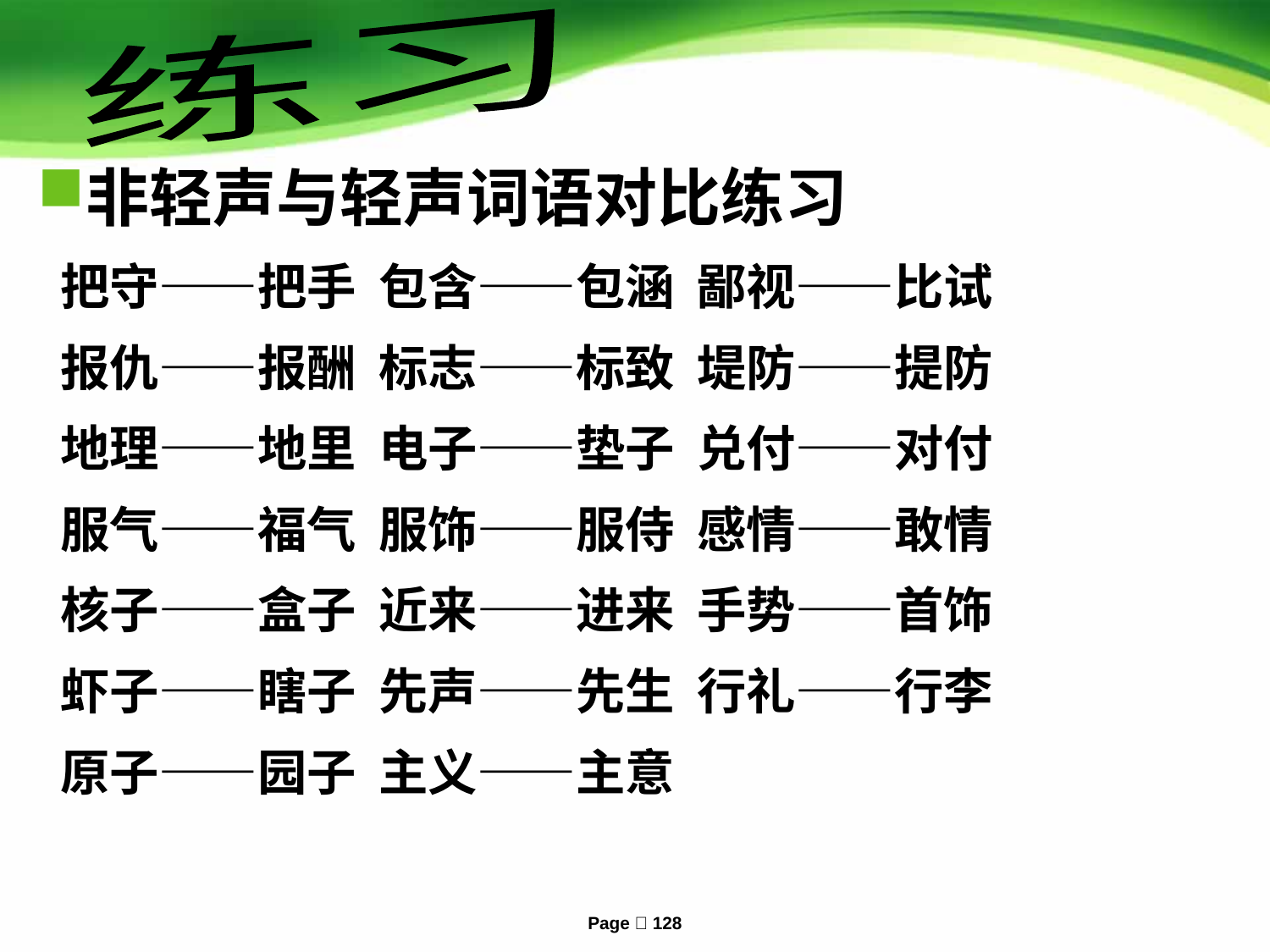

练习
非轻声与轻声词语对比练习
 把守——把手  包含——包涵  鄙视——比试
 报仇——报酬  标志——标致  堤防——提防
 地理——地里  电子——垫子  兑付——对付
 服气——福气  服饰——服侍  感情——敢情
 核子——盒子  近来——进来  手势——首饰
 虾子——瞎子  先声——先生  行礼——行李
 原子——园子  主义——主意